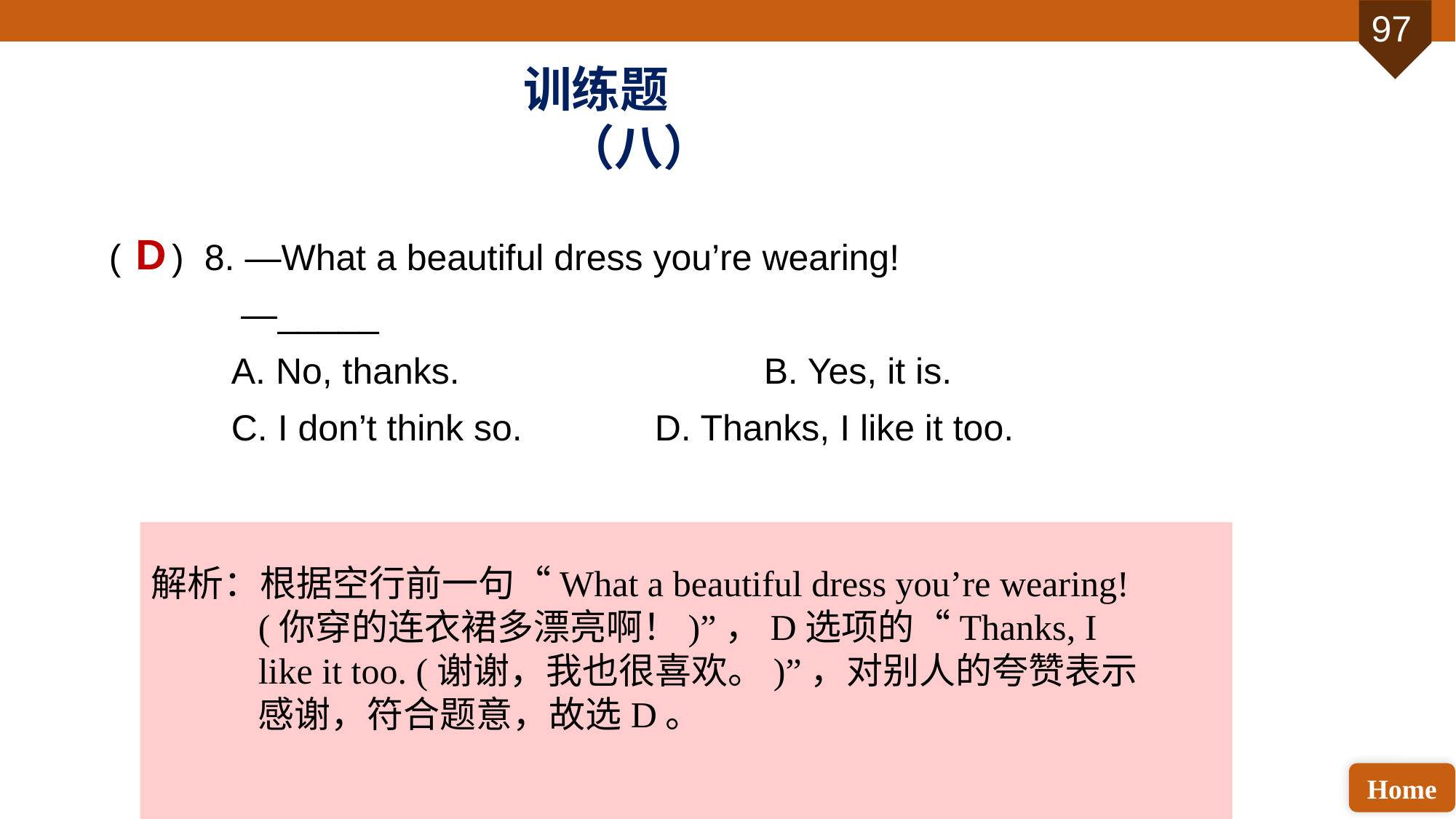

训练题（八）
(     )  8. —What a beautiful dress you’re wearing!
             —_____
            A. No, thanks. 			B. Yes, it is.
            C. I don’t think so. 		D. Thanks, I like it too.
D

解析：根据空行前一句“What a beautiful dress you’re wearing! (你穿的连衣裙多漂亮啊！)”，D选项的“Thanks, I like it too. (谢谢，我也很喜欢。)”，对别人的夸赞表示感谢，符合题意，故选D。